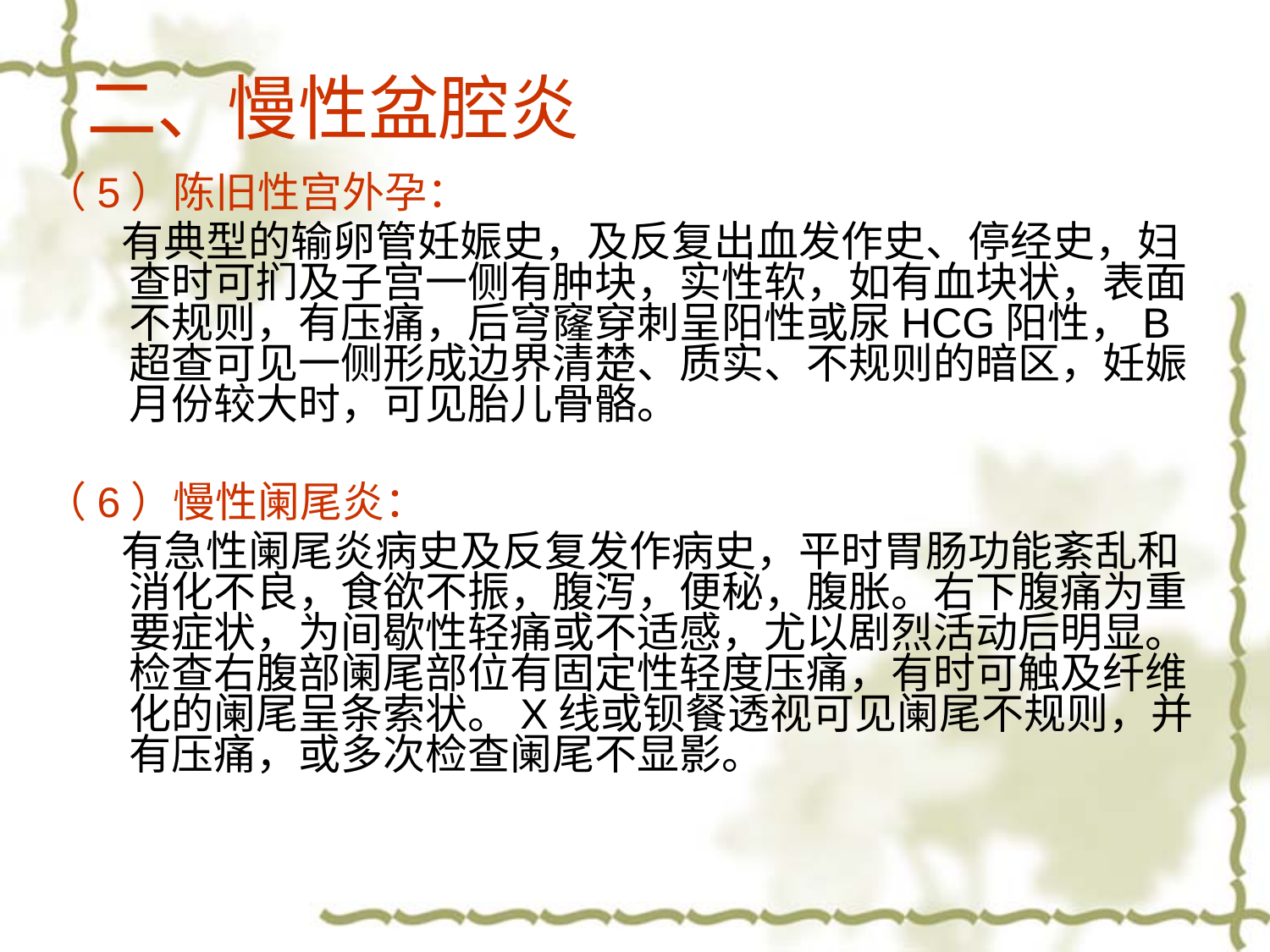

# 二、慢性盆腔炎
（5）陈旧性宫外孕：
       有典型的输卵管妊娠史，及反复出血发作史、停经史，妇查时可扪及子宫一侧有肿块，实性软，如有血块状，表面不规则，有压痛，后穹窿穿刺呈阳性或尿HCG阳性，B超查可见一侧形成边界清楚、质实、不规则的暗区，妊娠月份较大时，可见胎儿骨骼。

（6）慢性阑尾炎：
       有急性阑尾炎病史及反复发作病史，平时胃肠功能紊乱和消化不良，食欲不振，腹泻，便秘，腹胀。右下腹痛为重要症状，为间歇性轻痛或不适感，尤以剧烈活动后明显。检查右腹部阑尾部位有固定性轻度压痛，有时可触及纤维化的阑尾呈条索状。X线或钡餐透视可见阑尾不规则，并有压痛，或多次检查阑尾不显影。